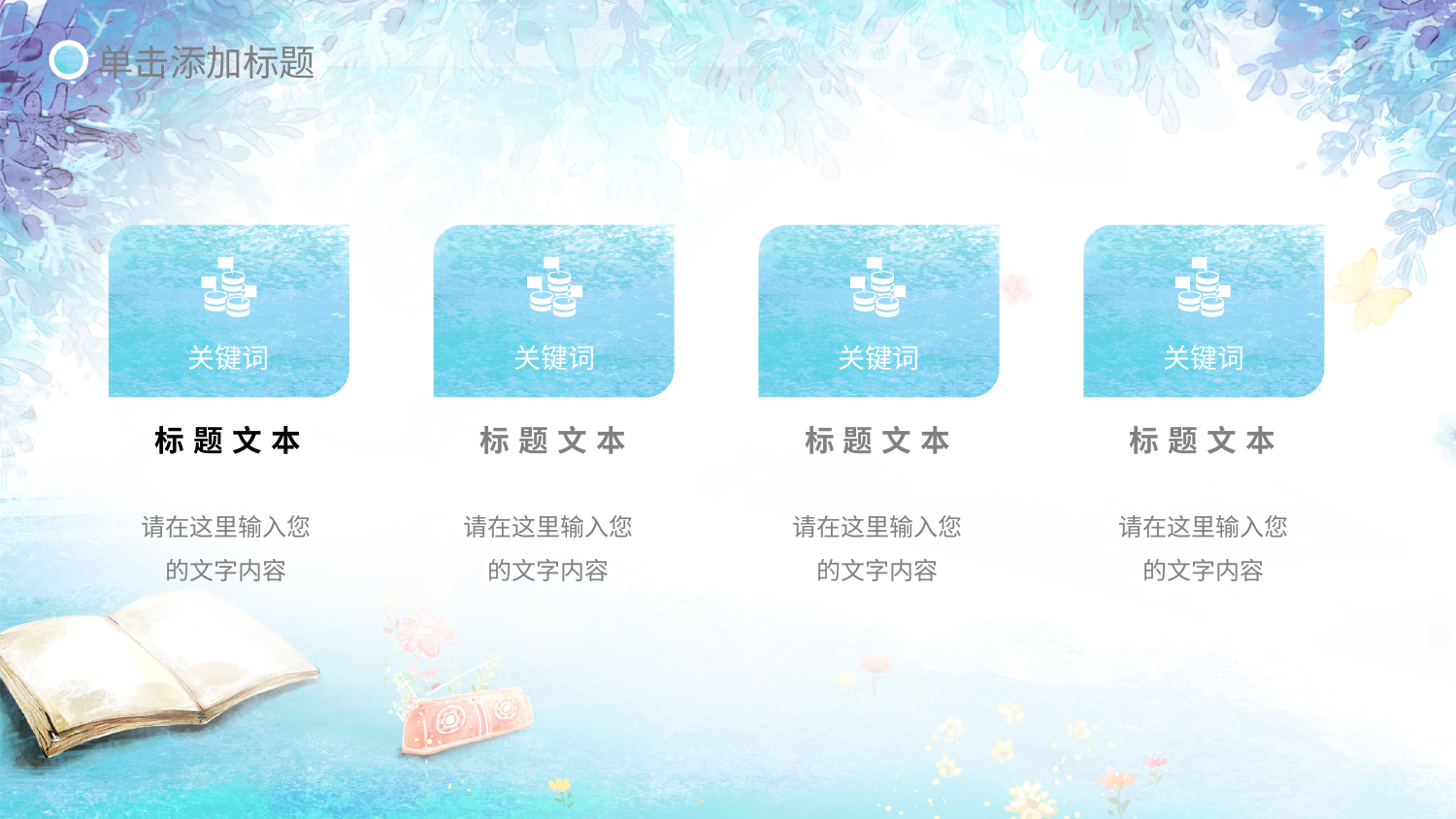

单击添加标题

关键词
关键词
关键词
关键词
标题文本
标题文本
标题文本
标题文本
请在这里输入您的文字内容
请在这里输入您的文字内容
请在这里输入您的文字内容
请在这里输入您的文字内容